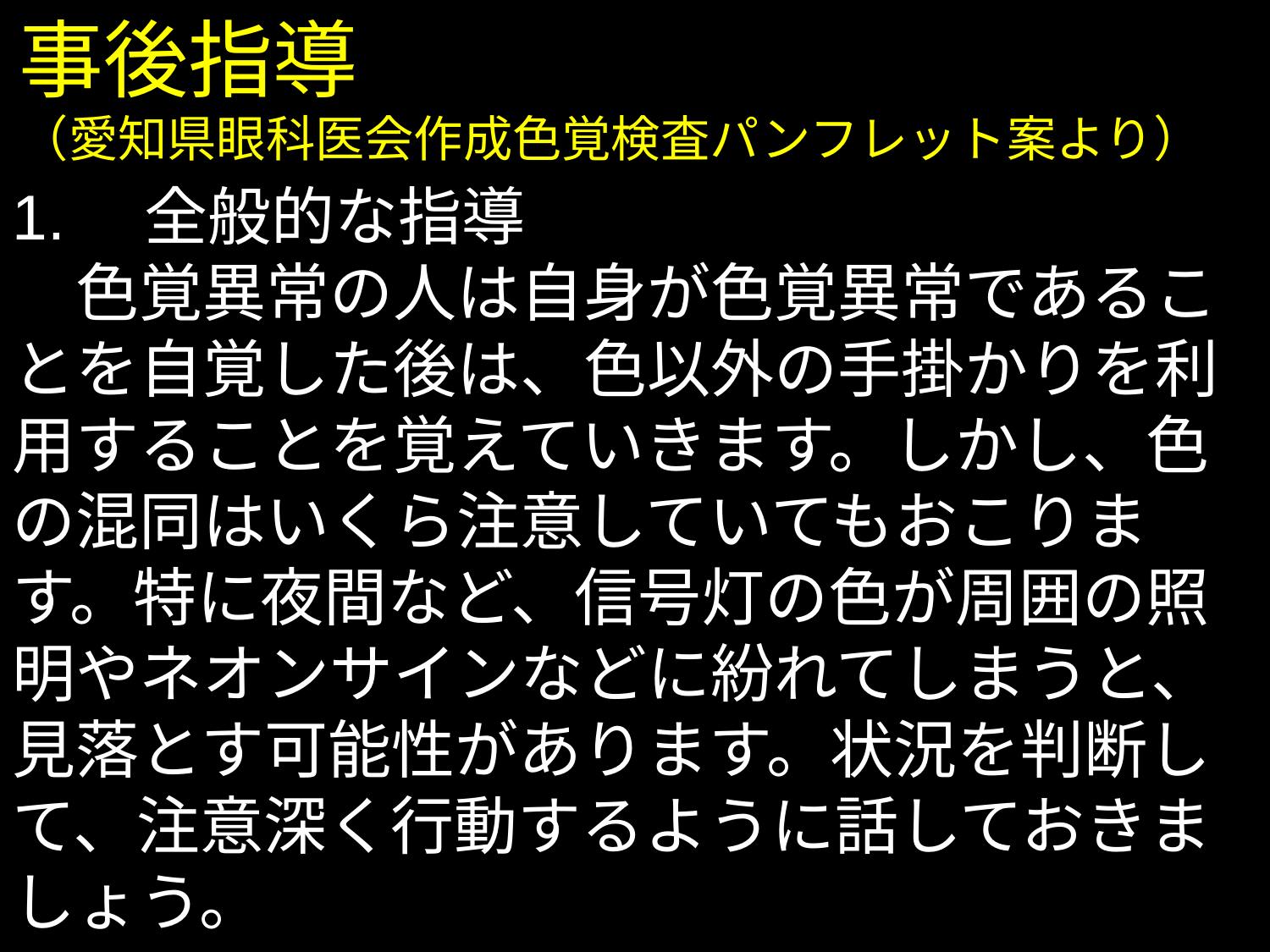

事後指導
（愛知県眼科医会作成色覚検査パンフレット案より）
1.　全般的な指導
　色覚異常の人は自身が色覚異常であることを自覚した後は、色以外の手掛かりを利用することを覚えていきます。しかし、色の混同はいくら注意していてもおこります。特に夜間など、信号灯の色が周囲の照明やネオンサインなどに紛れてしまうと、見落とす可能性があります。状況を判断して、注意深く行動するように話しておきましょう。